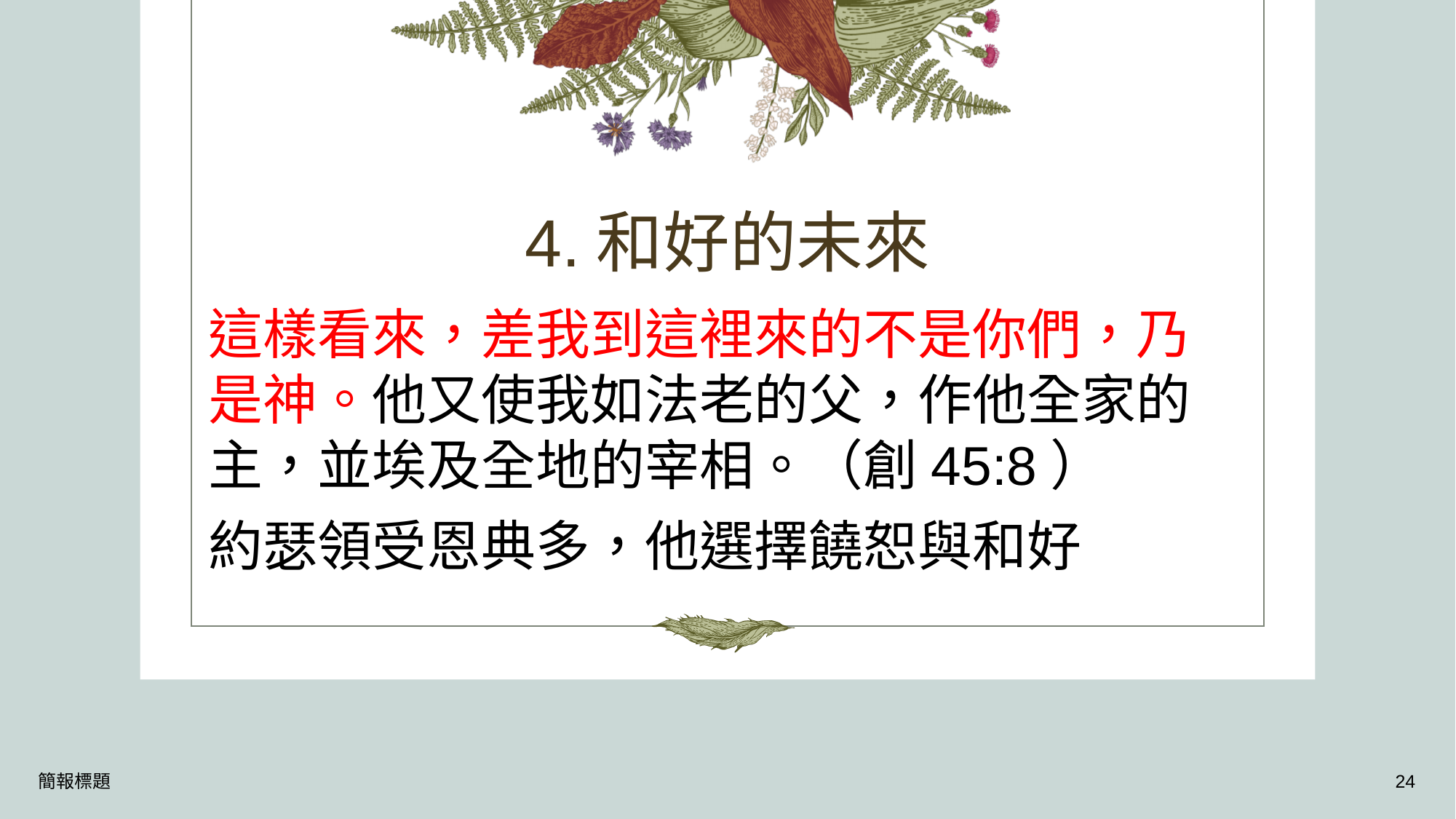

# 4.和好的未來
這樣看來，差我到這裡來的不是你們，乃是神。他又使我如法老的父，作他全家的主，並埃及全地的宰相。（創45:8）
約瑟領受恩典多，他選擇饒恕與和好
簡報標題
24